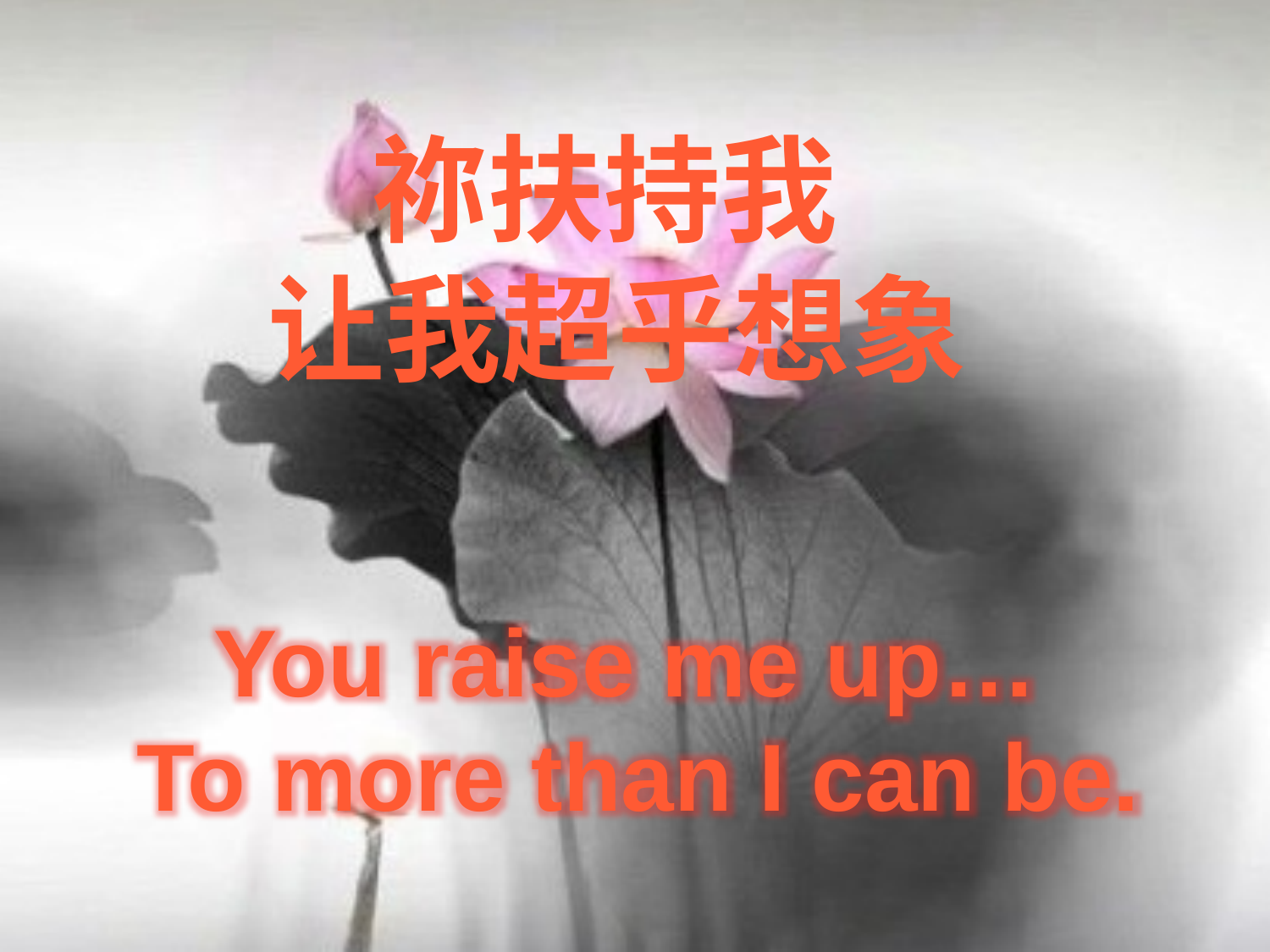

# 祢扶持我 让我超乎想象
You raise me up…
To more than I can be.